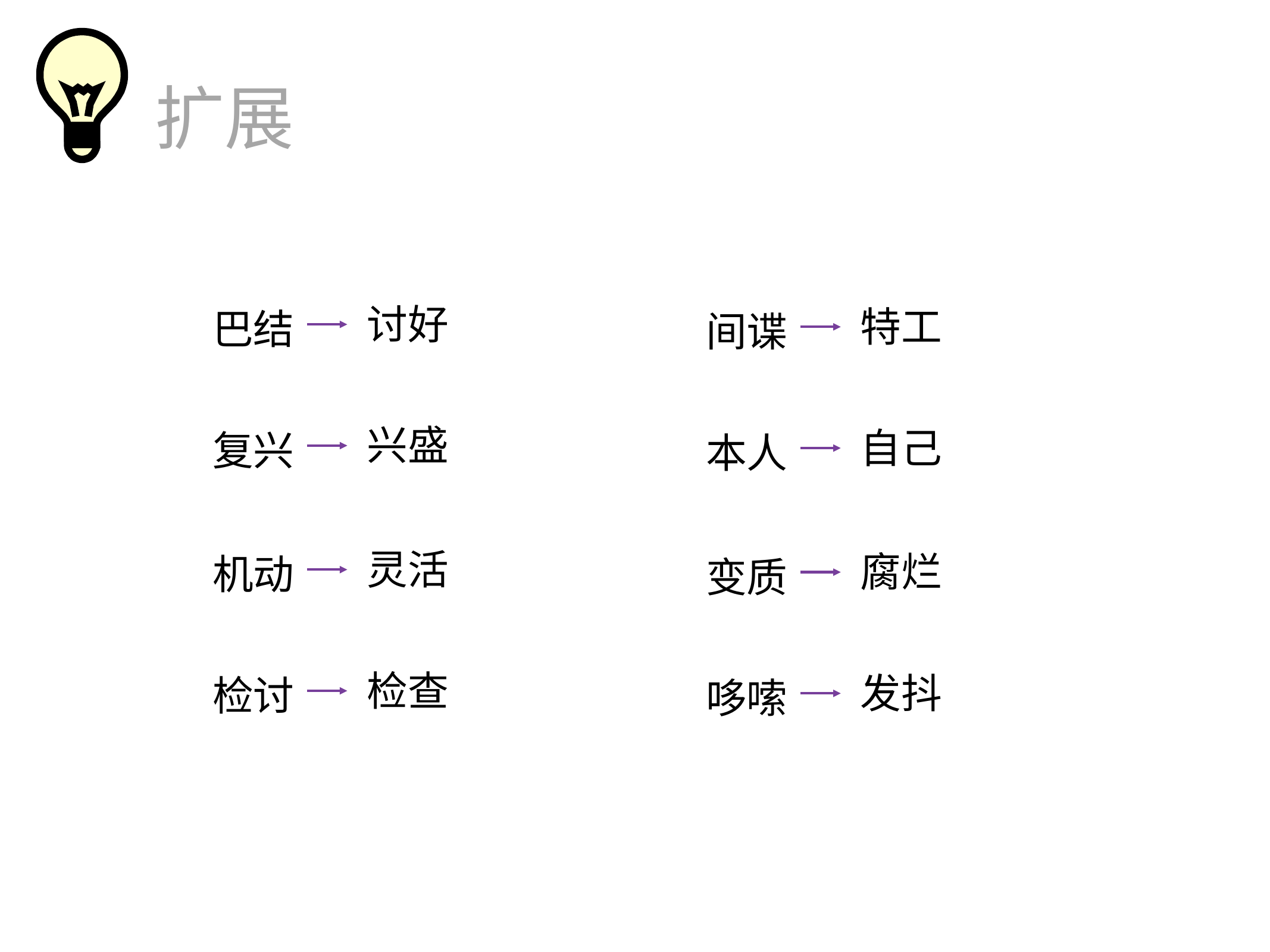

扩展
巴结
讨好
间谍
特工

复兴
兴盛
本人
自己

机动
灵活
变质
腐烂

检讨
检查
哆嗦
发抖